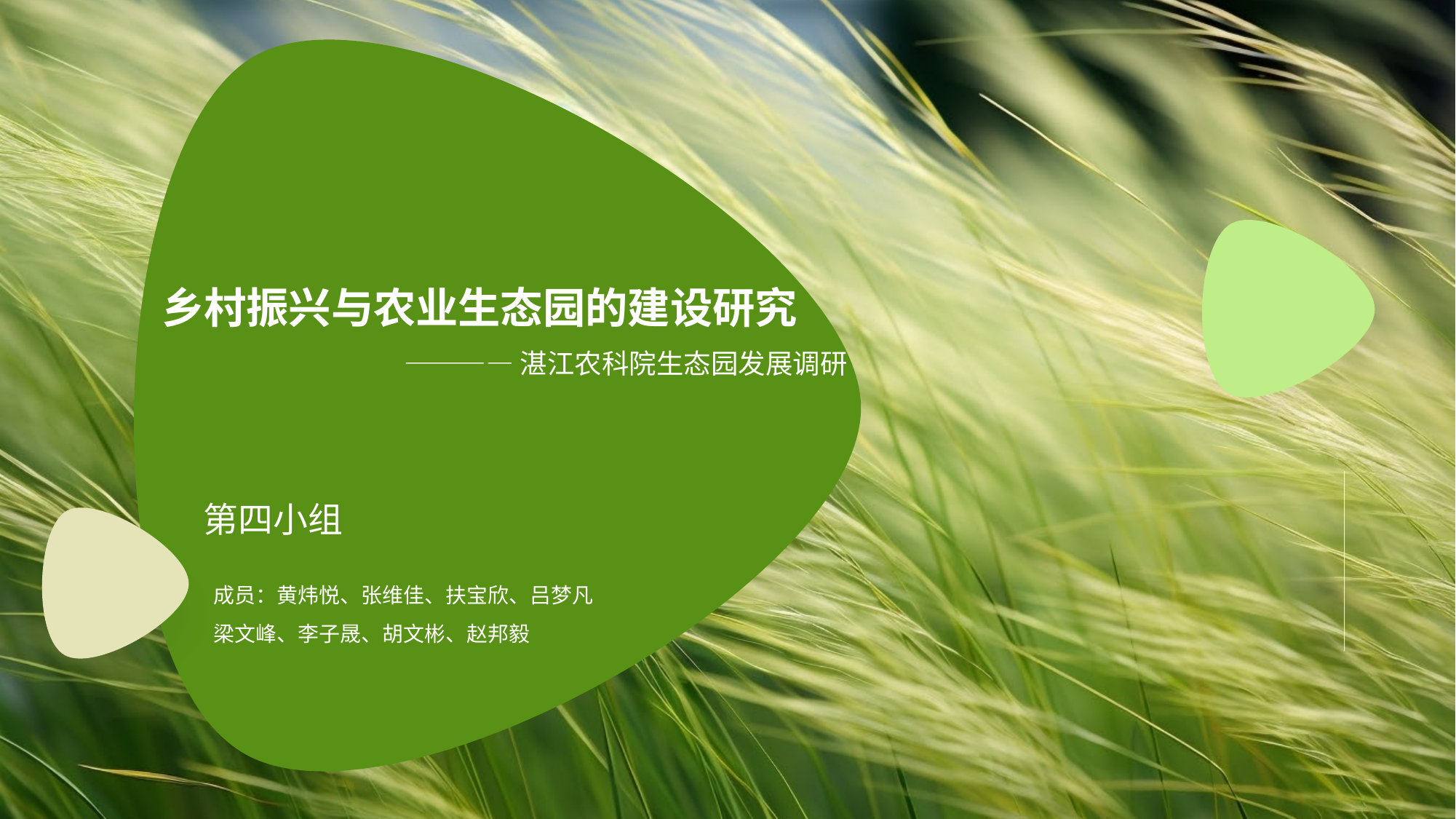

# 乡村振兴与农业生态园的建设研究
————湛江农科院生态园发展调研
 第四小组
成员：黄炜悦、张维佳、扶宝欣、吕梦凡
梁文峰、李子晟、胡文彬、赵邦毅